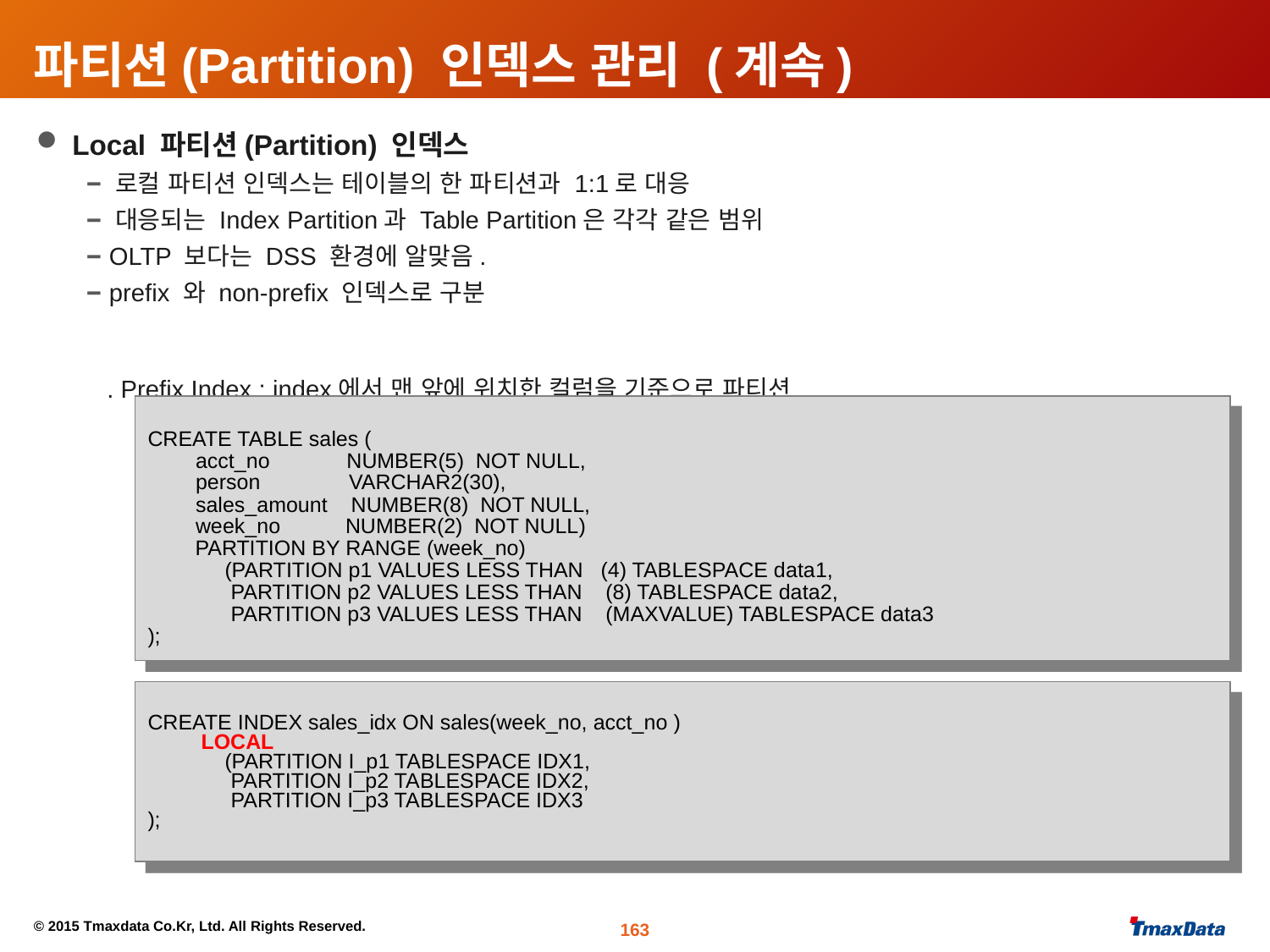

# 파티션(Partition) 인덱스 관리 (계속)
 Local 파티션(Partition) 인덱스
 로컬 파티션 인덱스는 테이블의 한 파티션과 1:1로 대응
 대응되는 Index Partition과 Table Partition은 각각 같은 범위
 OLTP 보다는 DSS 환경에 알맞음.
 prefix 와 non-prefix 인덱스로 구분

   . Prefix Index : index에서 맨 앞에 위치한 컬럼을 기준으로 파티션

CREATE TABLE sales (
	acct_no             NUMBER(5)  NOT NULL,
	person               VARCHAR2(30),
	sales_amount    NUMBER(8)  NOT NULL,
	week_no           NUMBER(2)  NOT NULL)
        PARTITION BY RANGE (week_no)
             (PARTITION p1 VALUES LESS THAN   (4) TABLESPACE data1,
              PARTITION p2 VALUES LESS THAN    (8) TABLESPACE data2,
              PARTITION p3 VALUES LESS THAN    (MAXVALUE) TABLESPACE data3
);

CREATE INDEX sales_idx ON sales(week_no, acct_no )
         LOCAL
             (PARTITION I_p1 TABLESPACE IDX1,
              PARTITION I_p2 TABLESPACE IDX2,
              PARTITION I_p3 TABLESPACE IDX3
);